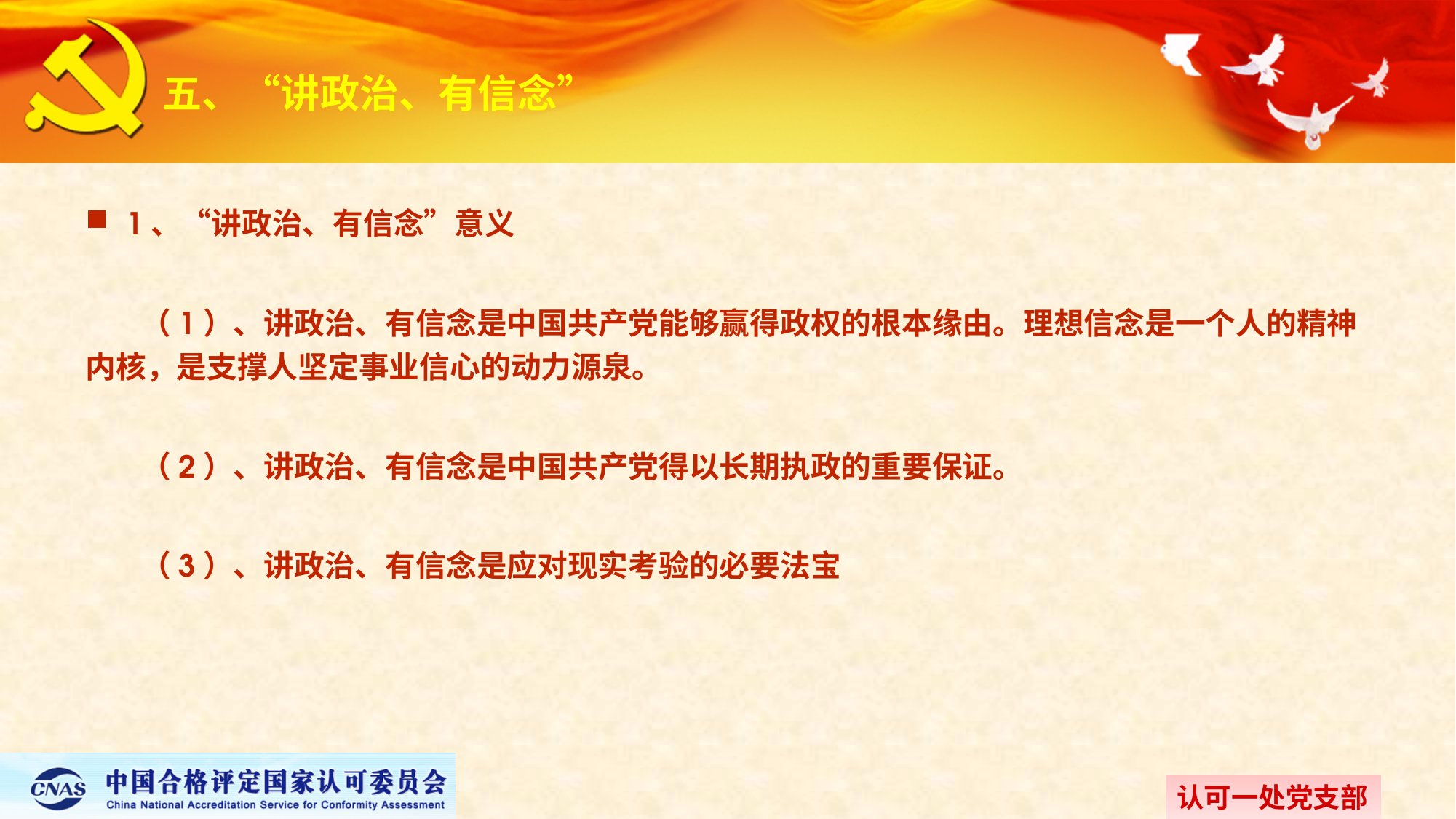

# 五、“讲政治、有信念”
1、“讲政治、有信念”意义

       （1）、讲政治、有信念是中国共产党能够赢得政权的根本缘由。理想信念是一个人的精神内核，是支撑人坚定事业信心的动力源泉。

       （2）、讲政治、有信念是中国共产党得以长期执政的重要保证。

       （3）、讲政治、有信念是应对现实考验的必要法宝